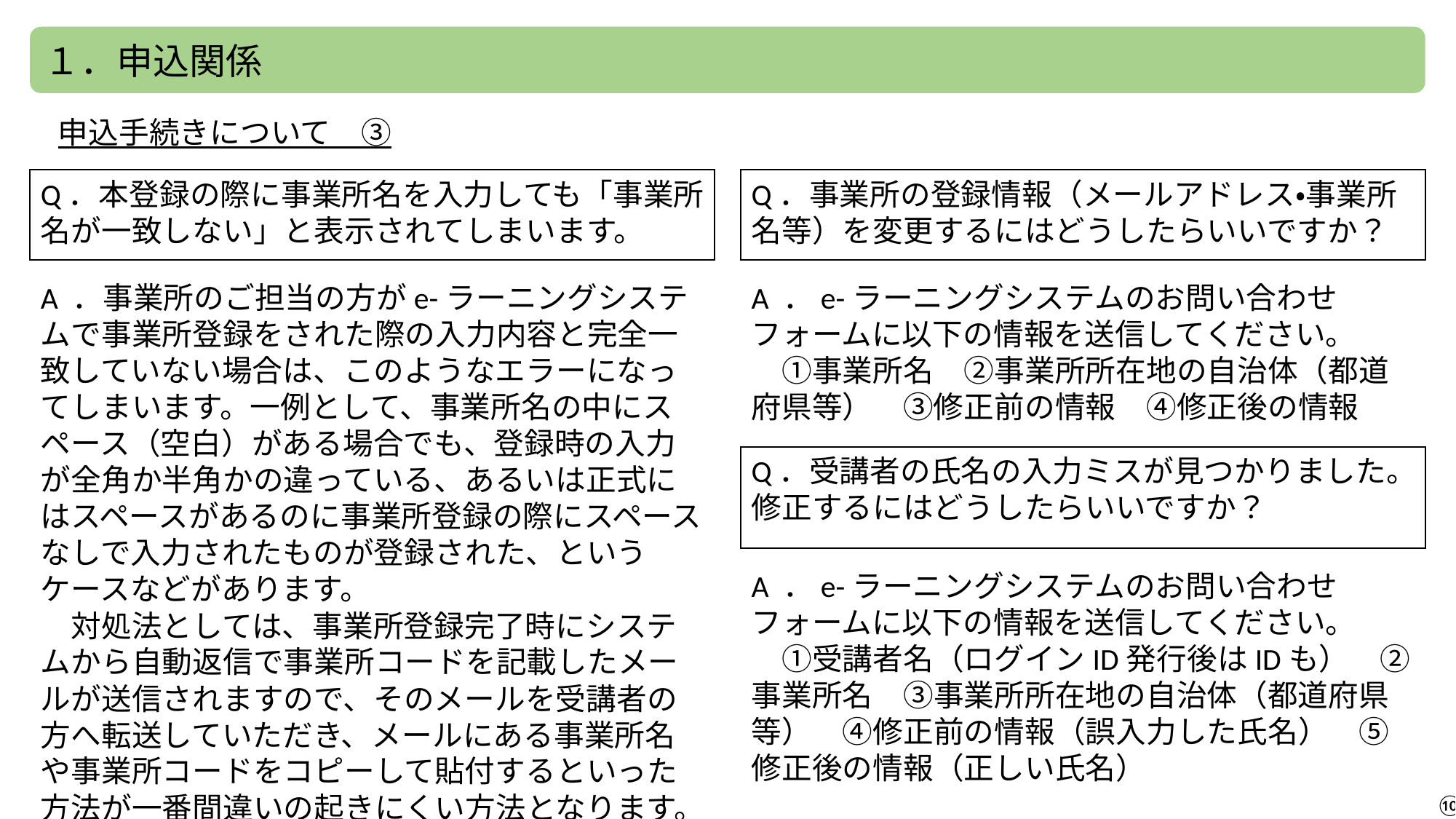

１．申込関係
申込手続きについて　③
Q．本登録の際に事業所名を入力しても「事業所名が一致しない」と表示されてしまいます。
Q．事業所の登録情報（メールアドレス・事業所名等）を変更するにはどうしたらいいですか？
A ．事業所のご担当の方がe-ラーニングシステムで事業所登録をされた際の入力内容と完全一致していない場合は、このようなエラーになってしまいます。一例として、事業所名の中にスペース（空白）がある場合でも、登録時の入力が全角か半角かの違っている、あるいは正式にはスペースがあるのに事業所登録の際にスペースなしで入力されたものが登録された、というケースなどがあります。
　対処法としては、事業所登録完了時にシステムから自動返信で事業所コードを記載したメールが送信されますので、そのメールを受講者の方へ転送していただき、メールにある事業所名や事業所コードをコピーして貼付するといった方法が一番間違いの起きにくい方法となります。
A ．e-ラーニングシステムのお問い合わせフォームに以下の情報を送信してください。
　①事業所名　②事業所所在地の自治体（都道府県等）　③修正前の情報　④修正後の情報
Q．受講者の氏名の入力ミスが見つかりました。修正するにはどうしたらいいですか？
A ．e-ラーニングシステムのお問い合わせフォームに以下の情報を送信してください。
　①受講者名（ログインID発行後はIDも）　②事業所名　③事業所所在地の自治体（都道府県等）　④修正前の情報（誤入力した氏名）　⑤修正後の情報（正しい氏名）
⑩